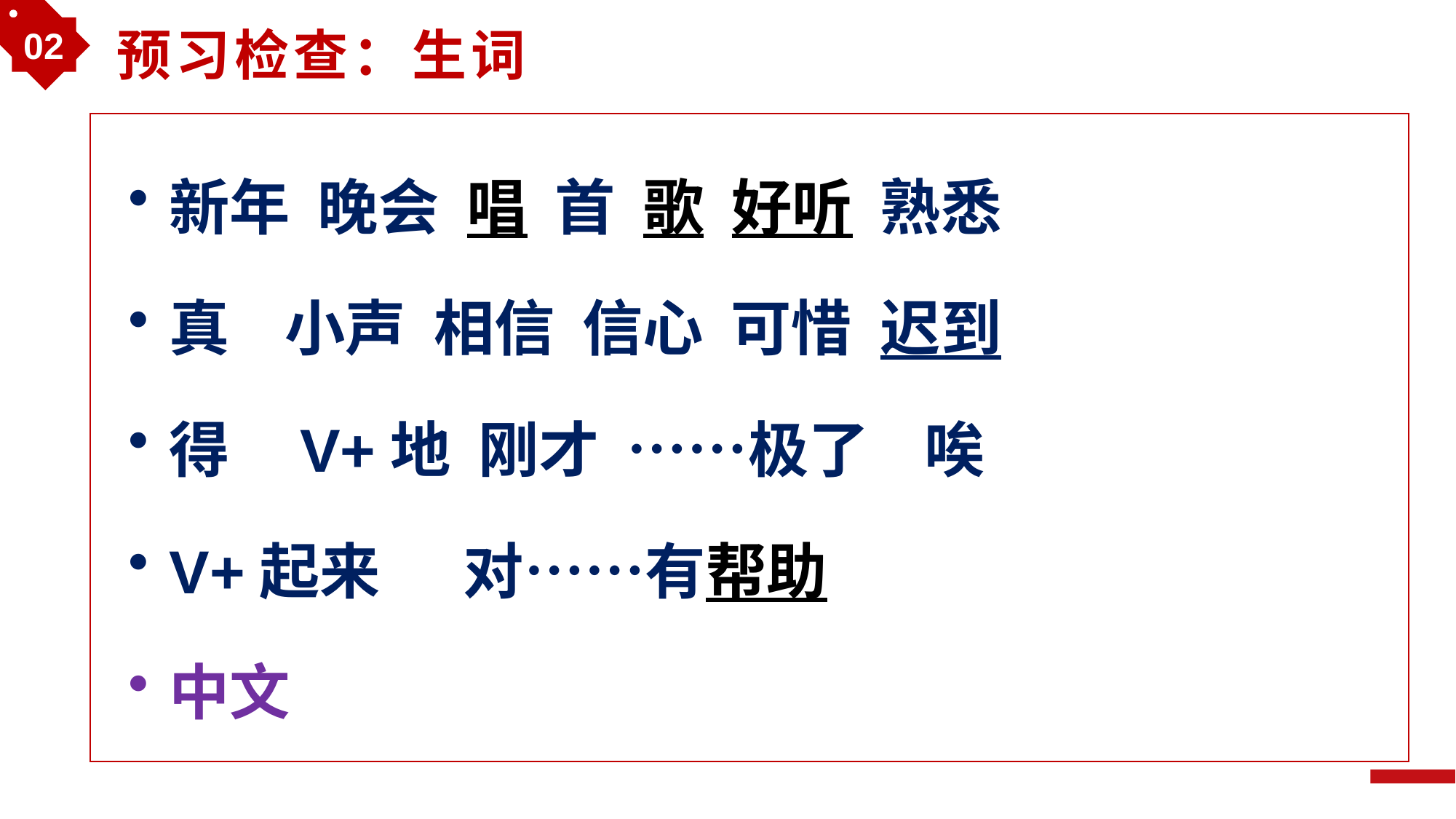

02
预习检查：生词

新年  晚会  唱  首  歌  好听  熟悉
真    小声  相信  信心  可惜  迟到
得    V+地  刚才  ……极了    唉
V+起来      对……有帮助
中文